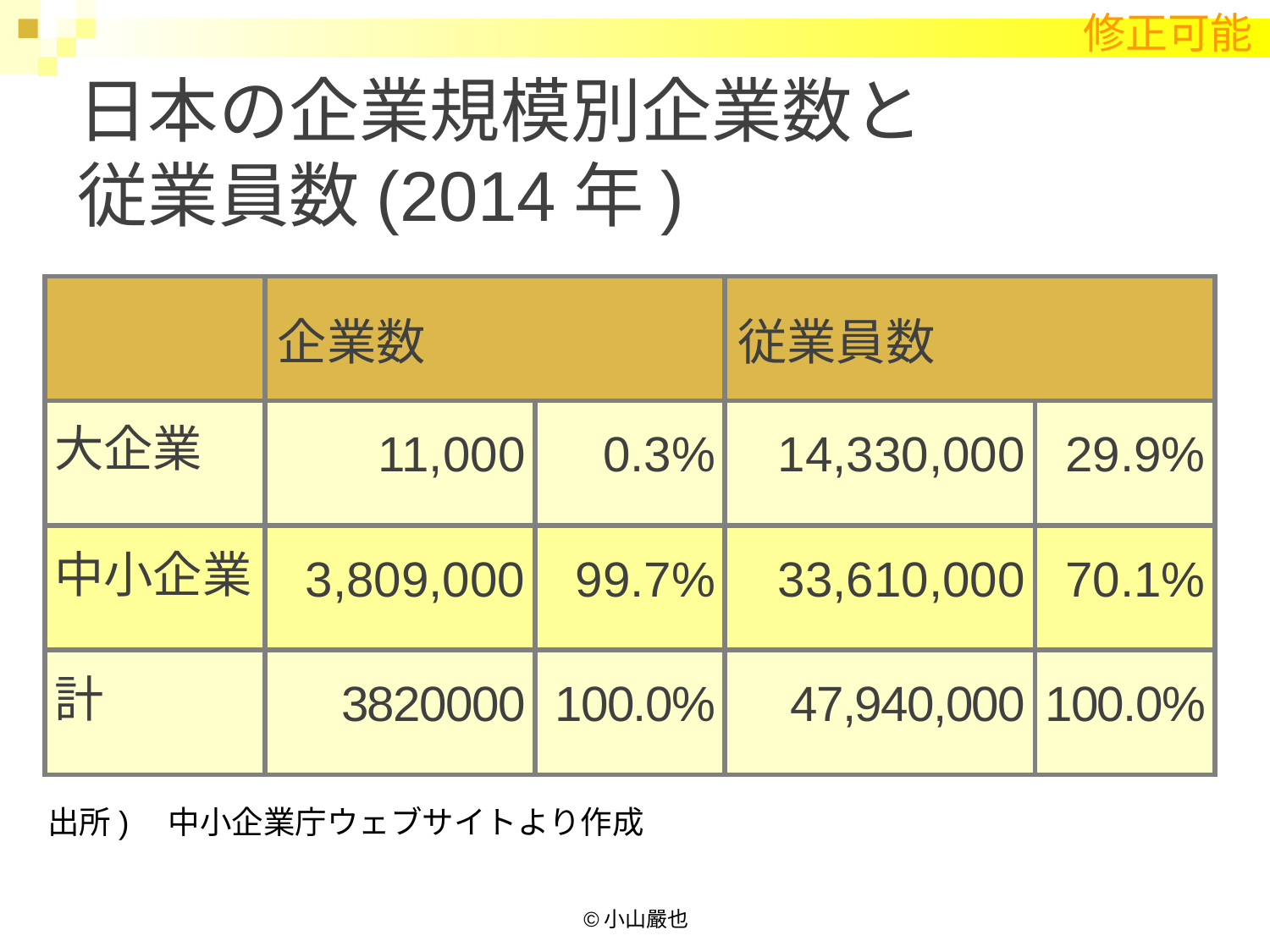

修正可能
# 日本の企業規模別企業数と 従業員数(2014年)
|  | 企業数 |  | 従業員数 |  |
| --- | --- | --- | --- | --- |
| 大企業 | 11,000 | 0.3% | 14,330,000 | 29.9% |
| 中小企業 | 3,809,000 | 99.7% | 33,610,000 | 70.1% |
| 計 | 3820000 | 100.0% | 47,940,000 | 100.0% |
出所)　中小企業庁ウェブサイトより作成
©小山嚴也